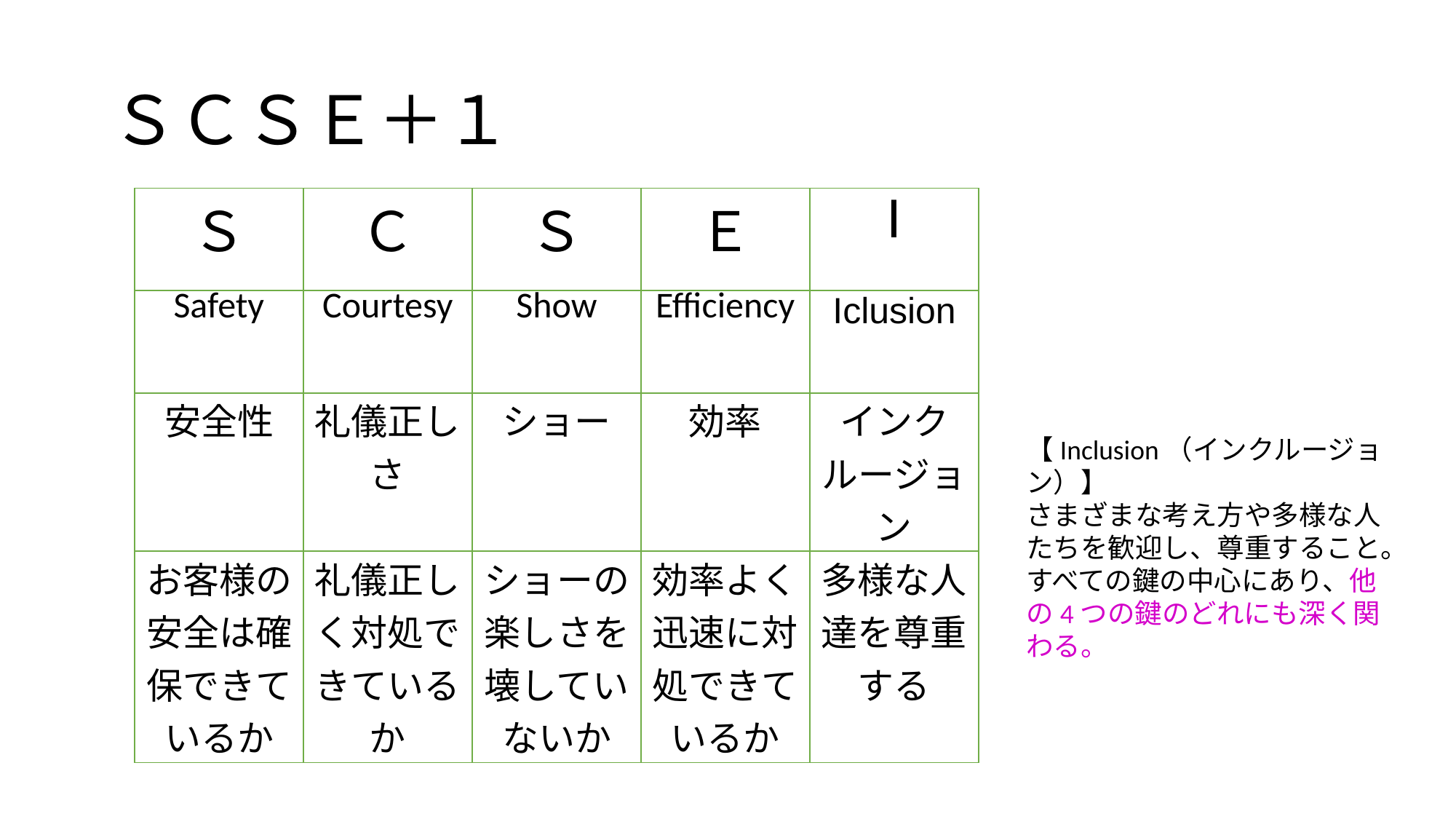

# ＳＣＳＥ＋１
| Ｓ | Ｃ | Ｓ | Ｅ | I |
| --- | --- | --- | --- | --- |
| Safety | Courtesy | Show | Efficiency | Iclusion |
| 安全性 | 礼儀正しさ | ショー | 効率 | インクルージョン |
| お客様の安全は確保できているか | 礼儀正しく対処できているか | ショーの楽しさを壊していないか | 効率よく迅速に対処できているか | 多様な人達を尊重する |
【Inclusion（インクルージョン）】
さまざまな考え方や多様な人たちを歓迎し、尊重すること。すべての鍵の中心にあり、他の4つの鍵のどれにも深く関わる。